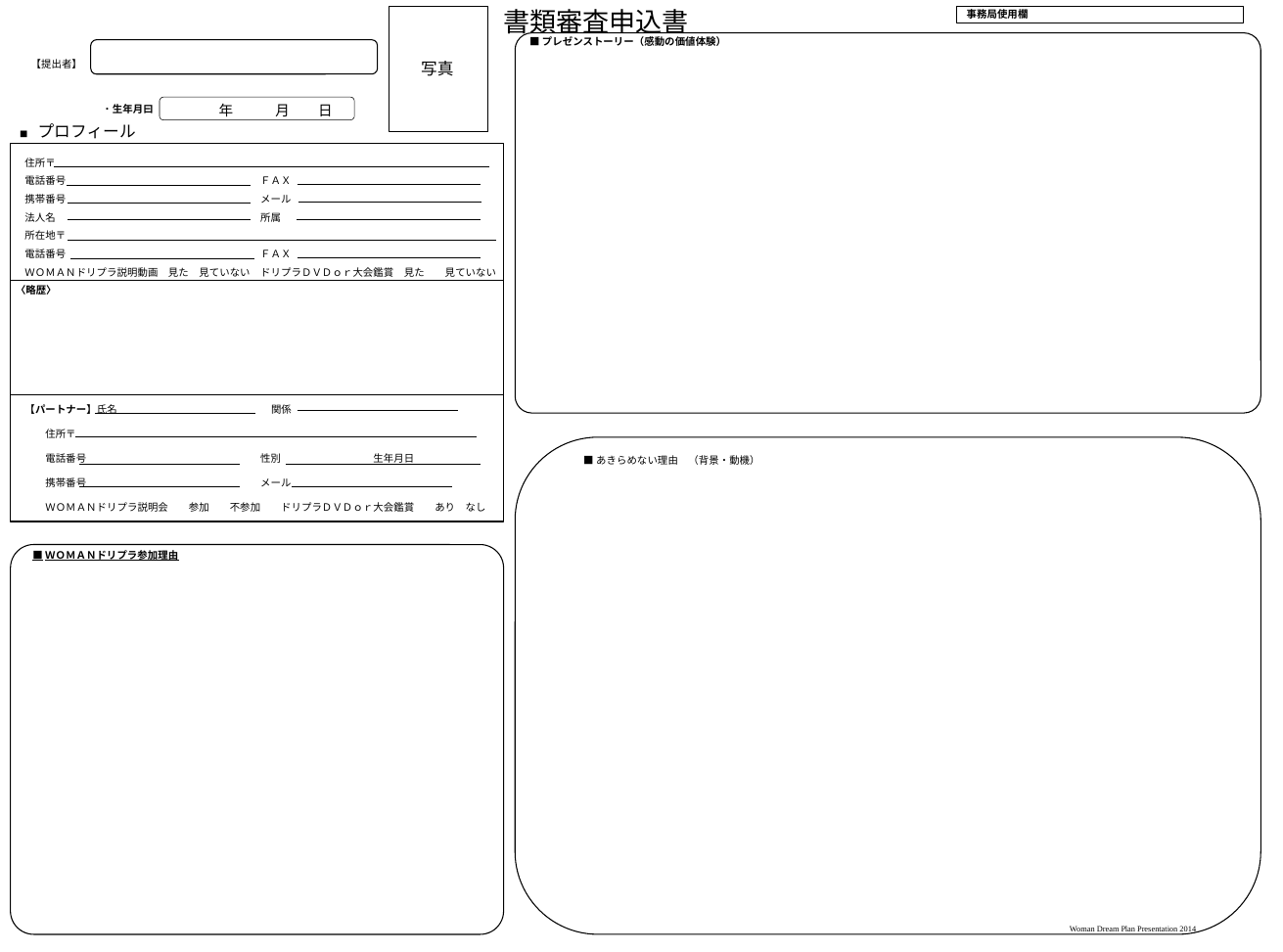

【提出者】

書類審査申込書

事務局使用欄

■プレゼンストーリー（感動の価値体験）

写真
年　　　月　　日
・生年月曰

■　プロフィール

住所〒
電話番号　　　　　　　　　　　　　　　　　　　ＦＡＸ
携帯番号　　　　　　　　　　　　　　　　　　　メール
法人名　　　　　　　　　　　　　　　　　　　　所属
所在地〒
電話番号　　　　　　　　　　　　　　　　　　　ＦＡＸ
ＷＯＭＡＮドリプラ説明動画　見た　見ていない　ドリプラＤＶＤｏｒ大会鑑賞　見た　　見ていない
〈略歴〉
【パートナー】氏名　　　　　　　　　　　　　　　関係
　　住所〒
　　電話番号　　　　　　　　　　　　　　　　　性別　　　　　　　　　生年月日
　　携帯番号　　　　　　　　　　　　　　　　　メール
　　ＷＯＭＡＮドリプラ説明会　　参加　　不参加　　ドリプラＤＶＤｏｒ大会鑑賞　　あり　なし

■あきらめない理由　（背景・動機）
■ＷＯＭＡＮドリプラ参加理由

Woman Dream Plan Presentation 2014